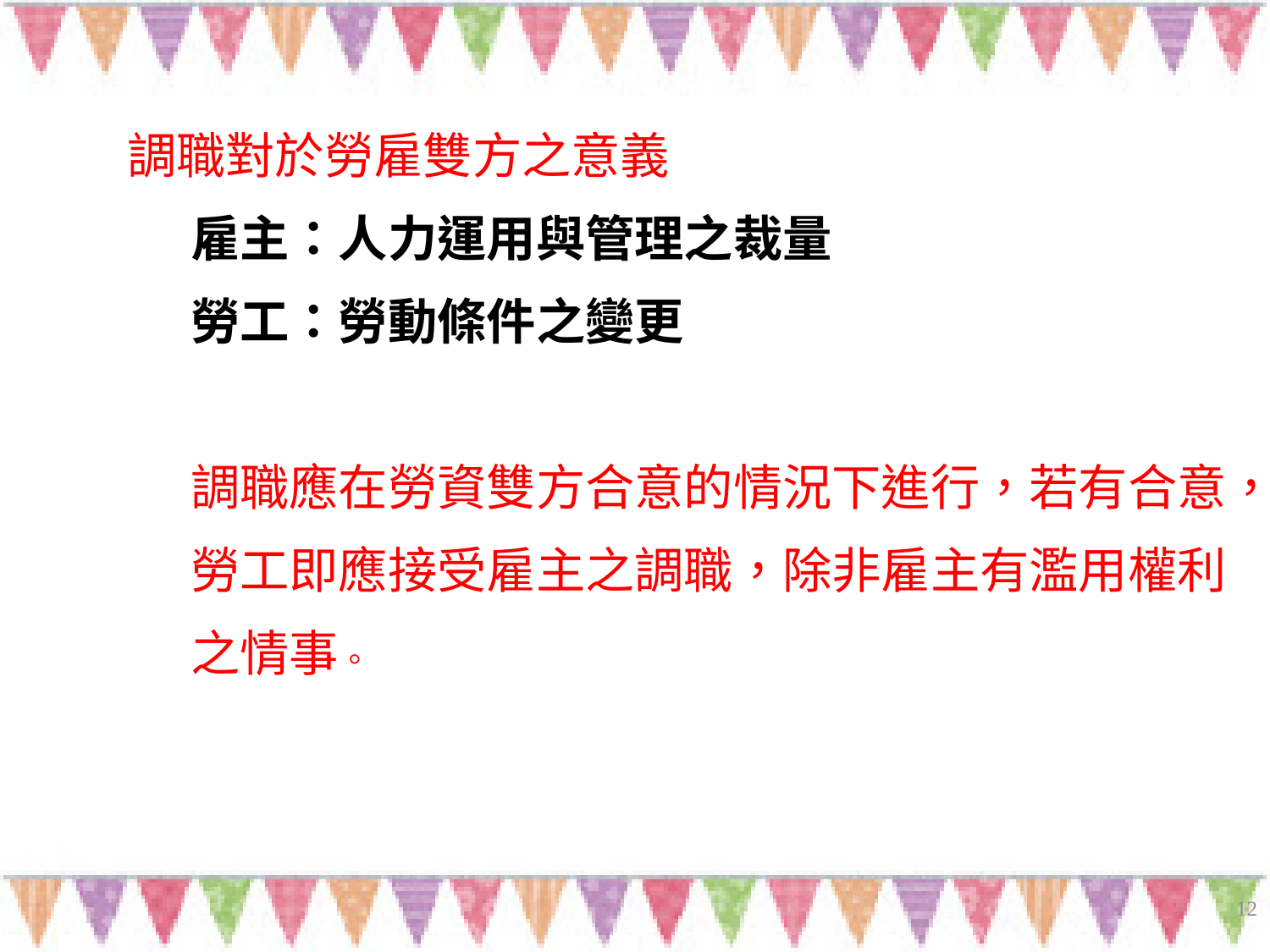

調職對於勞雇雙方之意義
雇主：人力運用與管理之裁量
勞工：勞動條件之變更

調職應在勞資雙方合意的情況下進行，若有合意，勞工即應接受雇主之調職，除非雇主有濫用權利之情事。
12